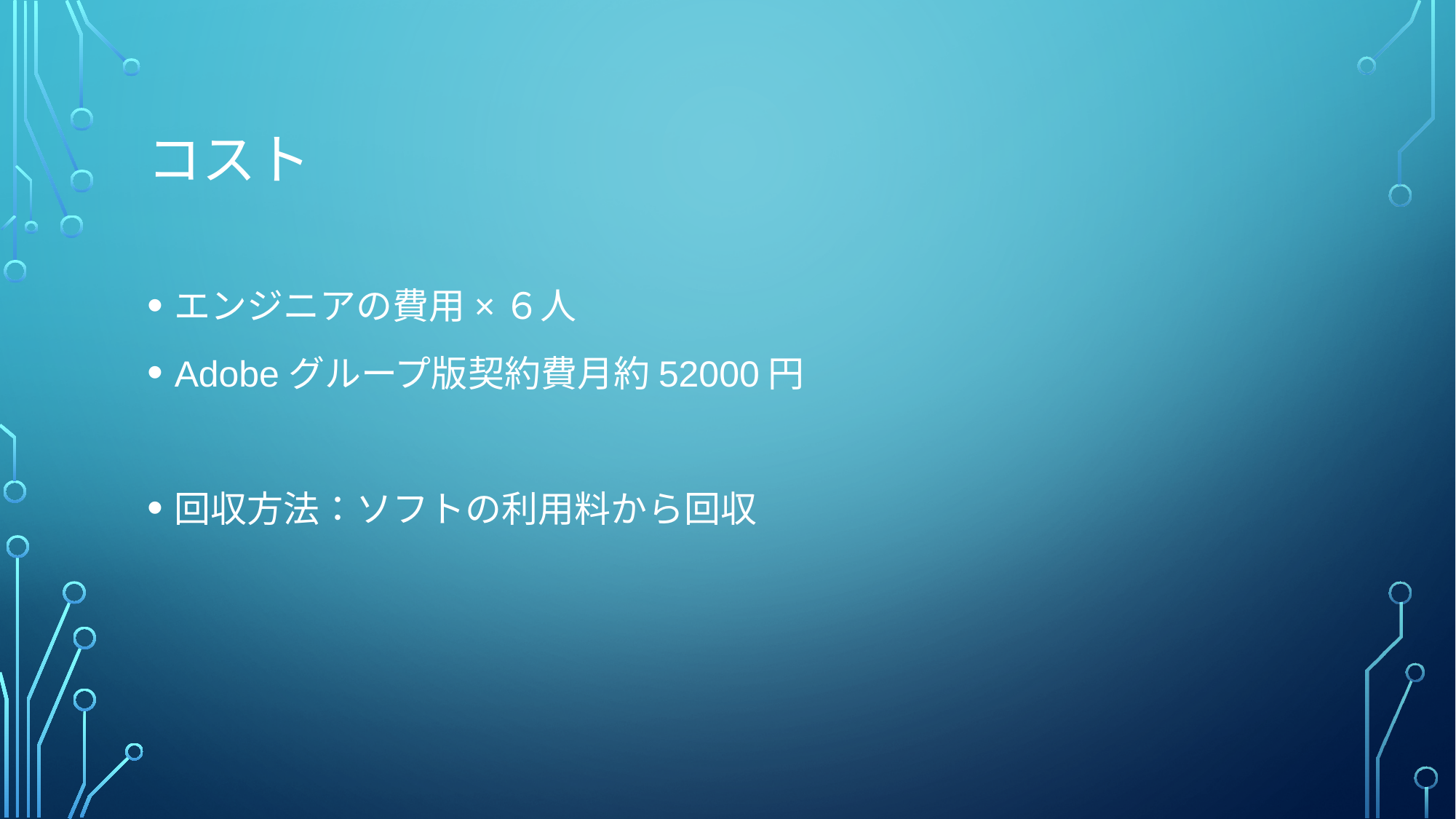

# コスト
エンジニアの費用×６人
Adobeグループ版契約費月約52000円

回収方法：ソフトの利用料から回収